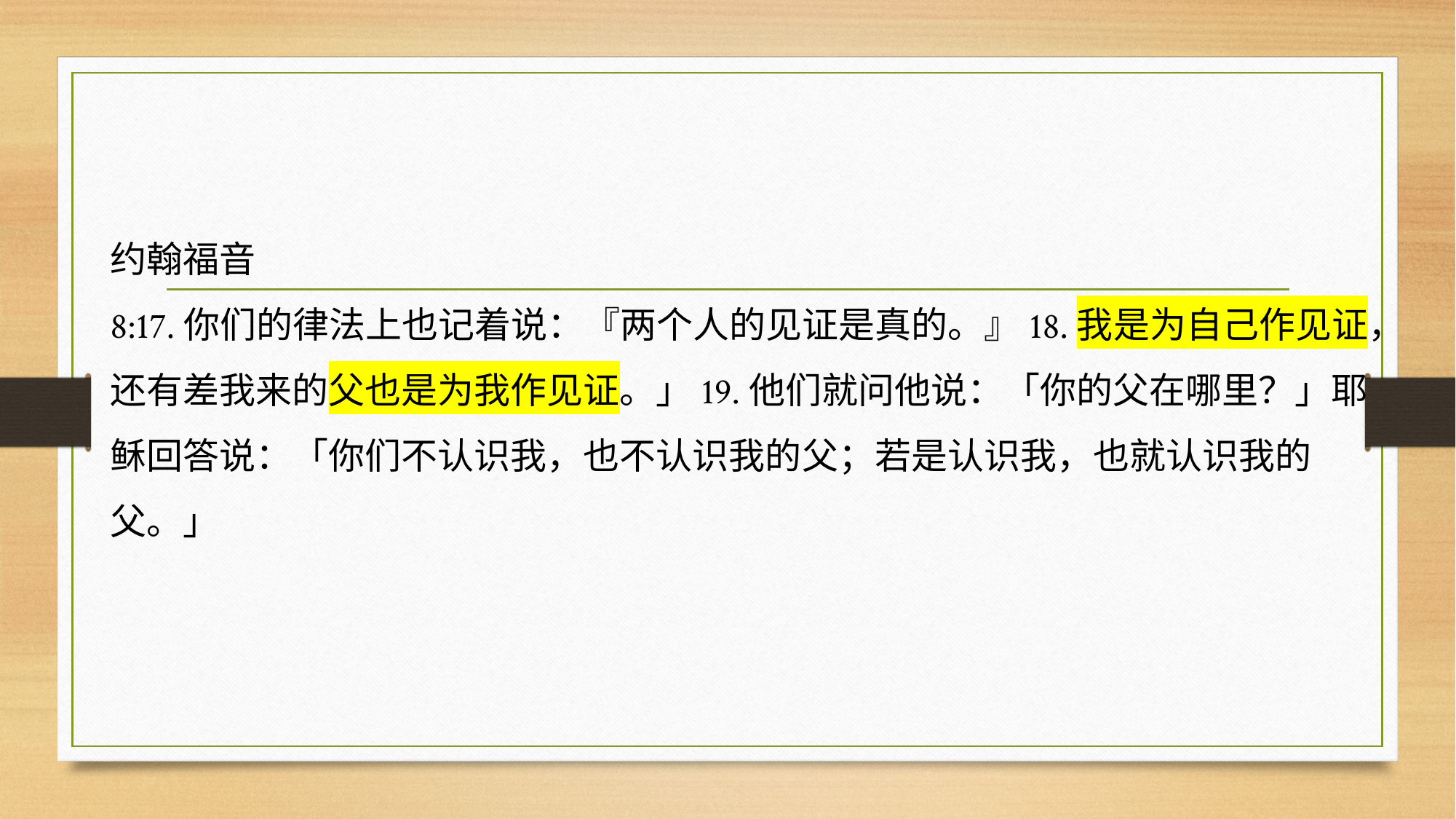

约翰福音
8:17.你们的律法上也记着说：『两个人的见证是真的。』18.我是为自己作见证，还有差我来的父也是为我作见证。」19.他们就问他说：「你的父在哪里？」耶稣回答说：「你们不认识我，也不认识我的父；若是认识我，也就认识我的父。」